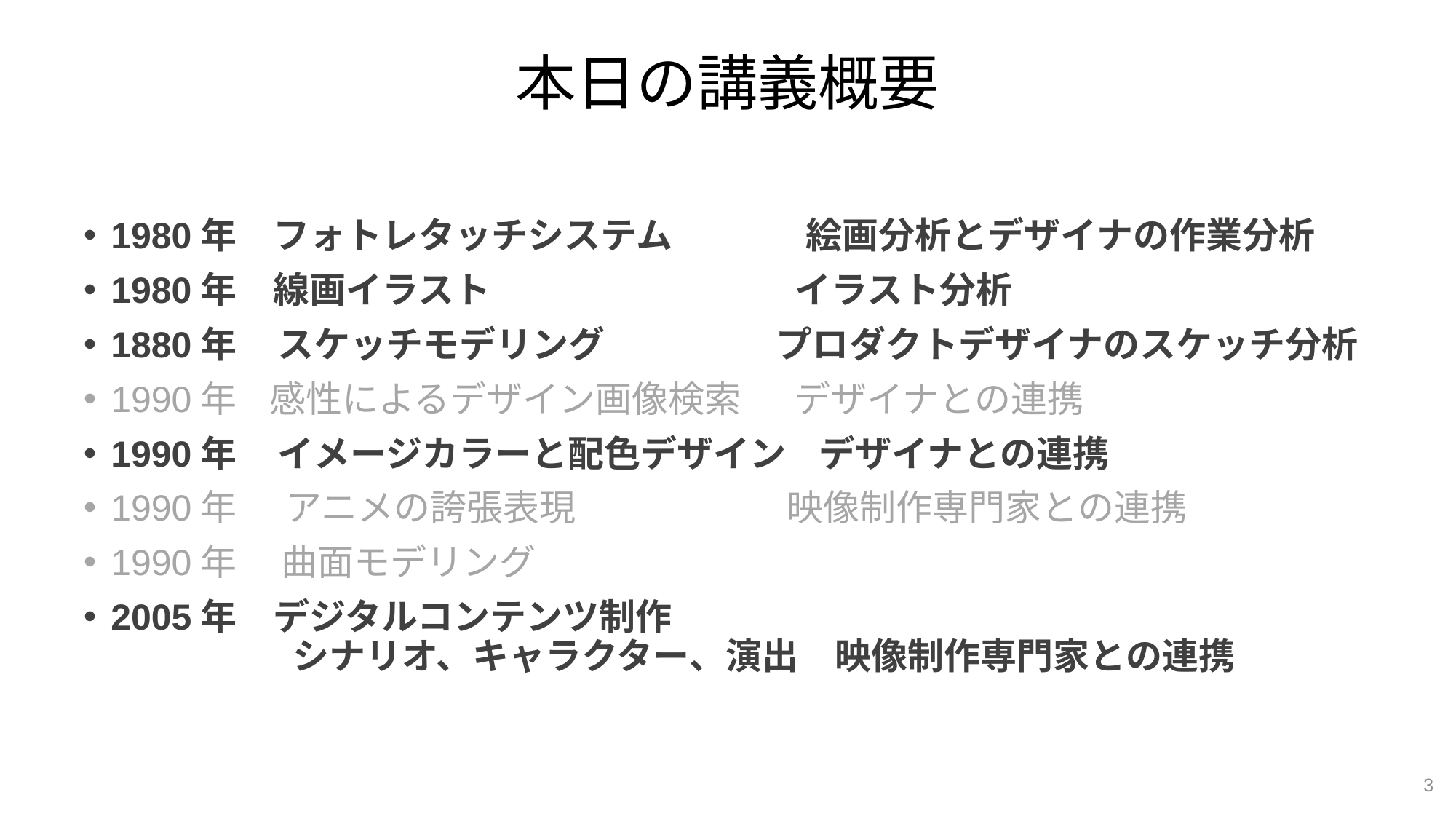

# 本日の講義概要
1980年　フォトレタッチシステム　　   　絵画分析とデザイナの作業分析
1980年　線画イラスト　　　　　　   　   イラスト分析
1880年     スケッチモデリング　　            プロダクトデザイナのスケッチ分析
1990年    感性によるデザイン画像検索　  デザイナとの連携
1990年     イメージカラーと配色デザイン    デザイナとの連携
1990年      アニメの誇張表現　　　　        映像制作専門家との連携
1990年　 曲面モデリング
2005年　デジタルコンテンツ制作　　
　　　　　シナリオ、キャラクター、演出　映像制作専門家との連携
3